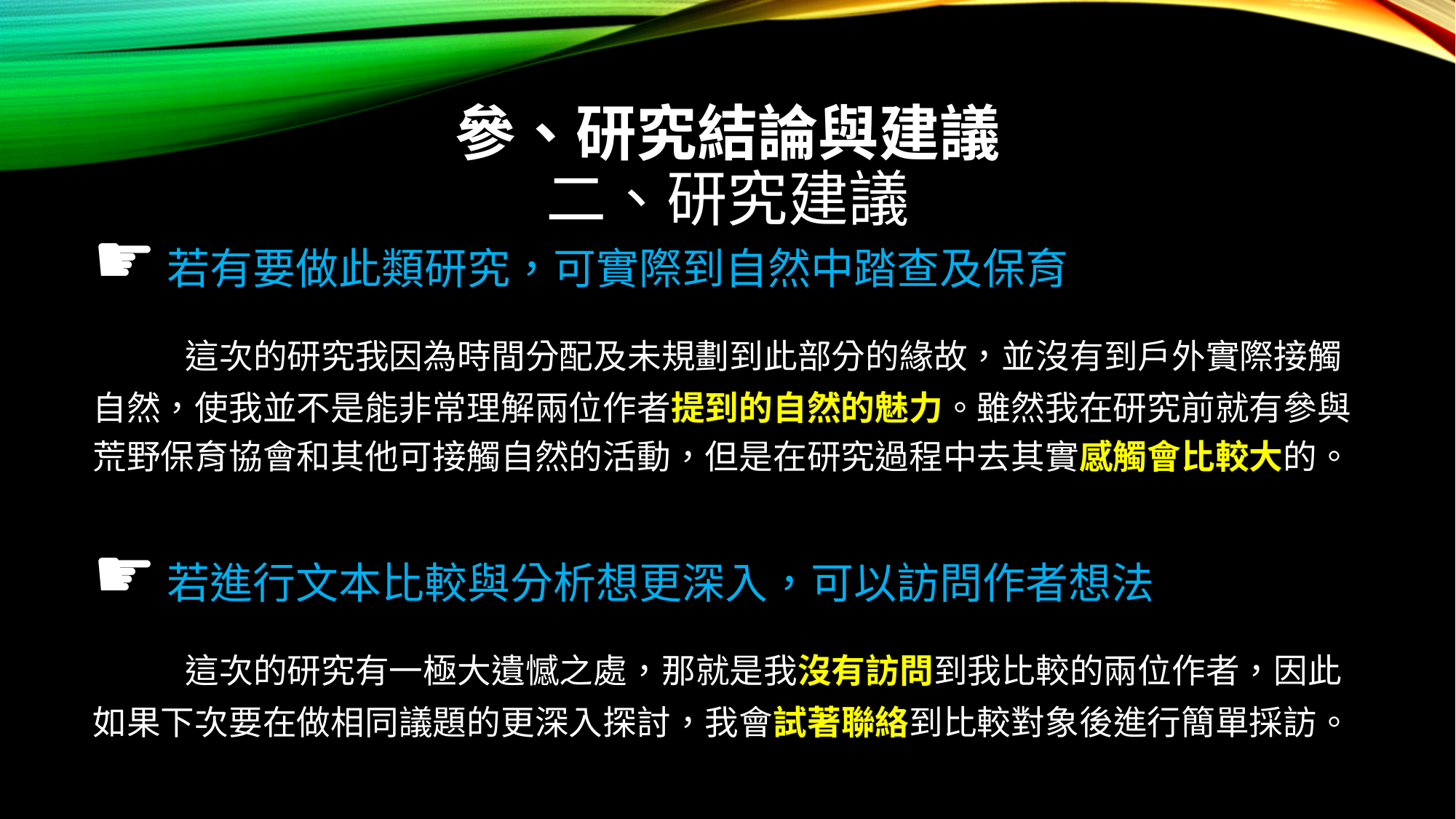

# 參、研究結論與建議 二、研究建議
☛若有要做此類研究，可實際到自然中踏查及保育
        這次的研究我因為時間分配及未規劃到此部分的緣故，並沒有到戶外實際接觸自然，使我並不是能非常理解兩位作者提到的自然的魅力。雖然我在研究前就有參與荒野保育協會和其他可接觸自然的活動，但是在研究過程中去其實感觸會比較大的。
☛若進行文本比較與分析想更深入，可以訪問作者想法
        這次的研究有一極大遺憾之處，那就是我沒有訪問到我比較的兩位作者，因此如果下次要在做相同議題的更深入探討，我會試著聯絡到比較對象後進行簡單採訪。